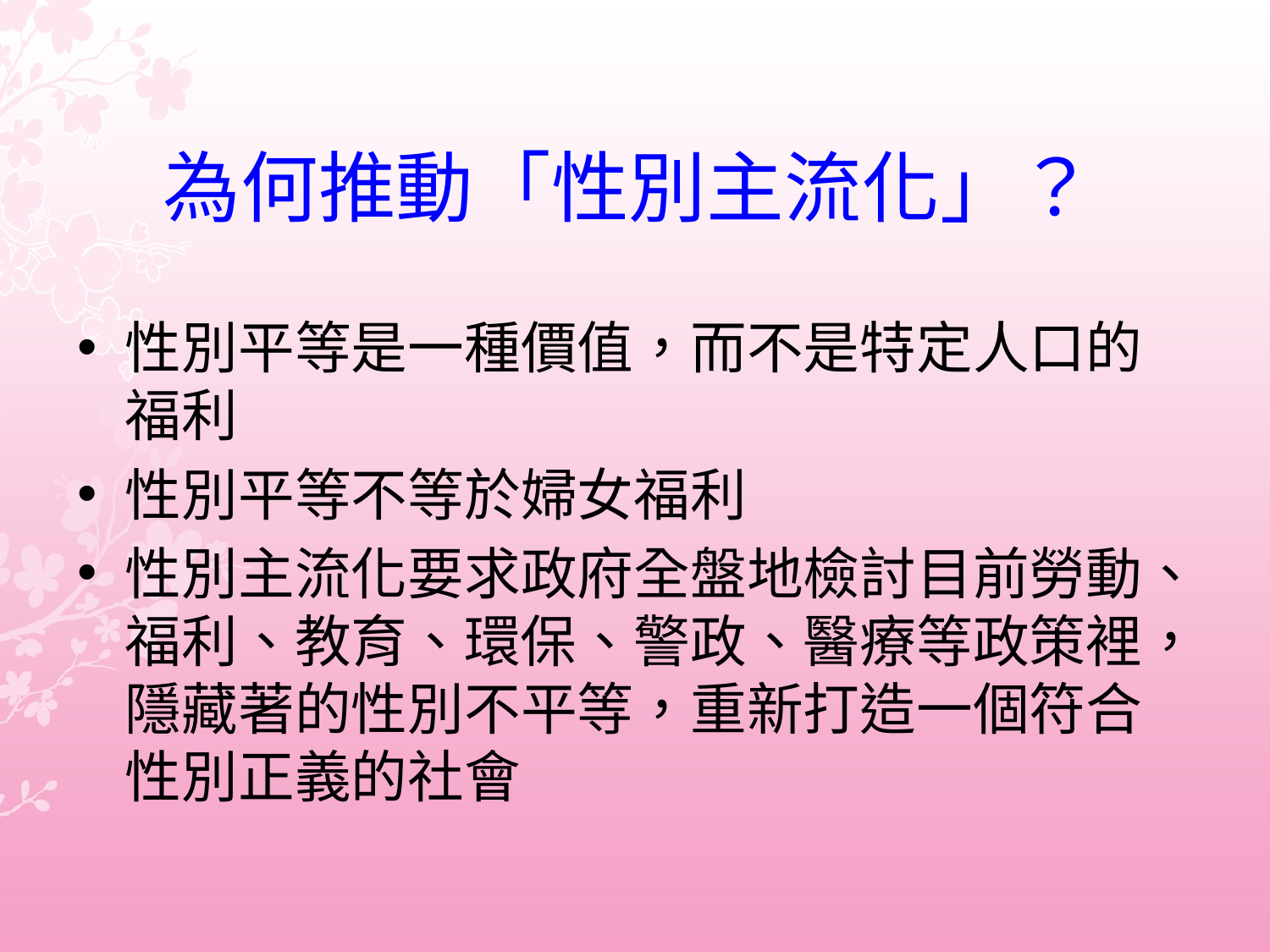

# 為何推動「性別主流化」？
性別平等是一種價值，而不是特定人口的福利
性別平等不等於婦女福利
性別主流化要求政府全盤地檢討目前勞動、福利、教育、環保、警政、醫療等政策裡，隱藏著的性別不平等，重新打造一個符合性別正義的社會